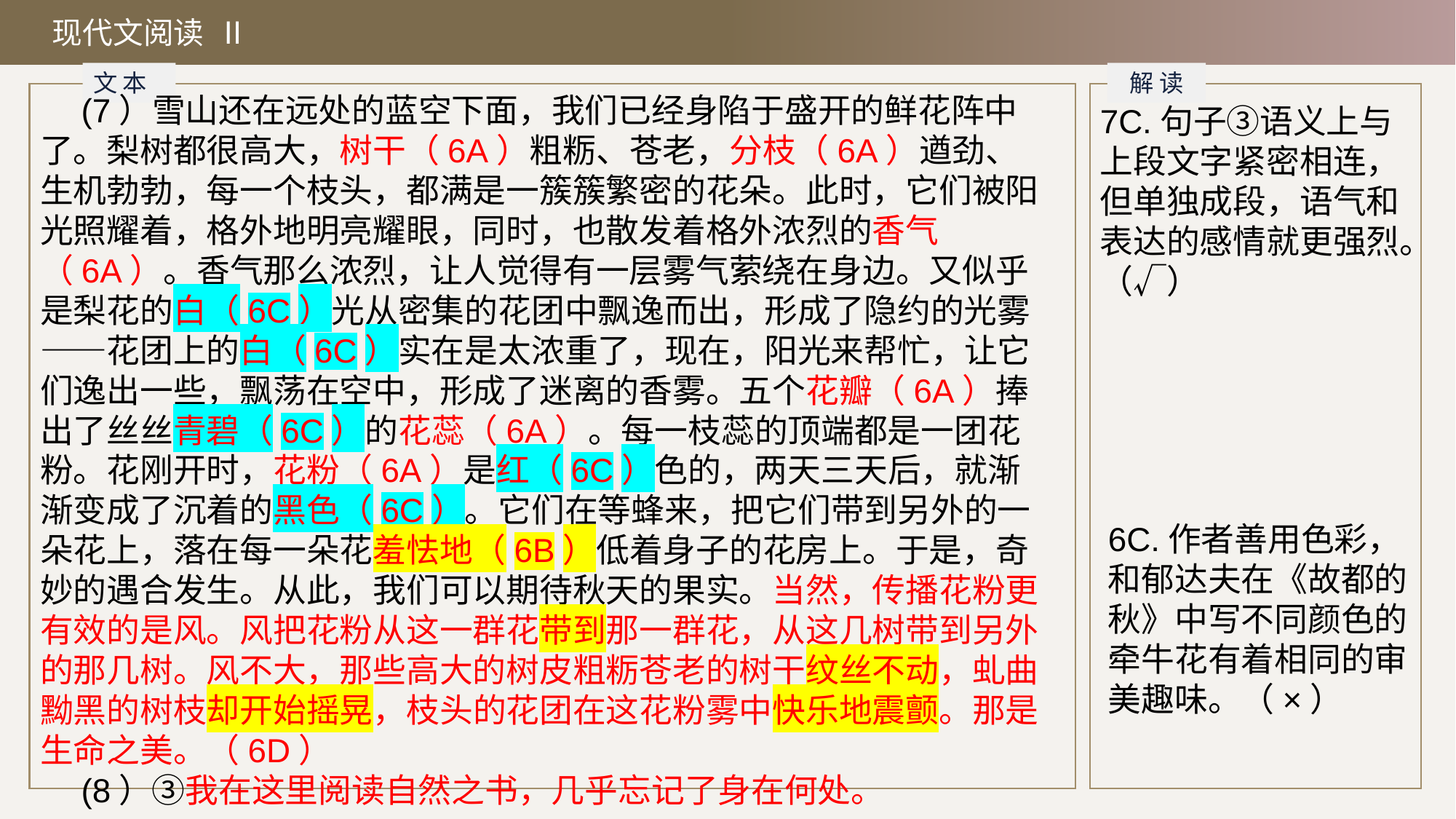

现代文阅读  Ⅱ
文 本
解 读
 (7）雪山还在远处的蓝空下面，我们已经身陷于盛开的鲜花阵中了。梨树都很高大，树干（6A）粗粝、苍老，分枝（6A）遒劲、生机勃勃，每一个枝头，都满是一簇簇繁密的花朵。此时，它们被阳光照耀着，格外地明亮耀眼，同时，也散发着格外浓烈的香气（6A）。香气那么浓烈，让人觉得有一层雾气萦绕在身边。又似乎是梨花的白（6C）光从密集的花团中飘逸而出，形成了隐约的光雾——花团上的白（6C）实在是太浓重了，现在，阳光来帮忙，让它们逸出一些，飘荡在空中，形成了迷离的香雾。五个花瓣（6A）捧出了丝丝青碧（6C）的花蕊（6A）。每一枝蕊的顶端都是一团花粉。花刚开时，花粉（6A）是红（6C）色的，两天三天后，就渐渐变成了沉着的黑色（6C）。它们在等蜂来，把它们带到另外的一朵花上，落在每一朵花羞怯地（6B）低着身子的花房上。于是，奇妙的遇合发生。从此，我们可以期待秋天的果实。当然，传播花粉更有效的是风。风把花粉从这一群花带到那一群花，从这几树带到另外的那几树。风不大，那些高大的树皮粗粝苍老的树干纹丝不动，虬曲黝黑的树枝却开始摇晃，枝头的花团在这花粉雾中快乐地震颤。那是生命之美。（6D）
 (8）③我在这里阅读自然之书，几乎忘记了身在何处。

7C.句子③语义上与上段文字紧密相连，但单独成段，语气和表达的感情就更强烈。（√）
6C.作者善用色彩，和郁达夫在《故都的秋》中写不同颜色的牵牛花有着相同的审美趣味。（×）